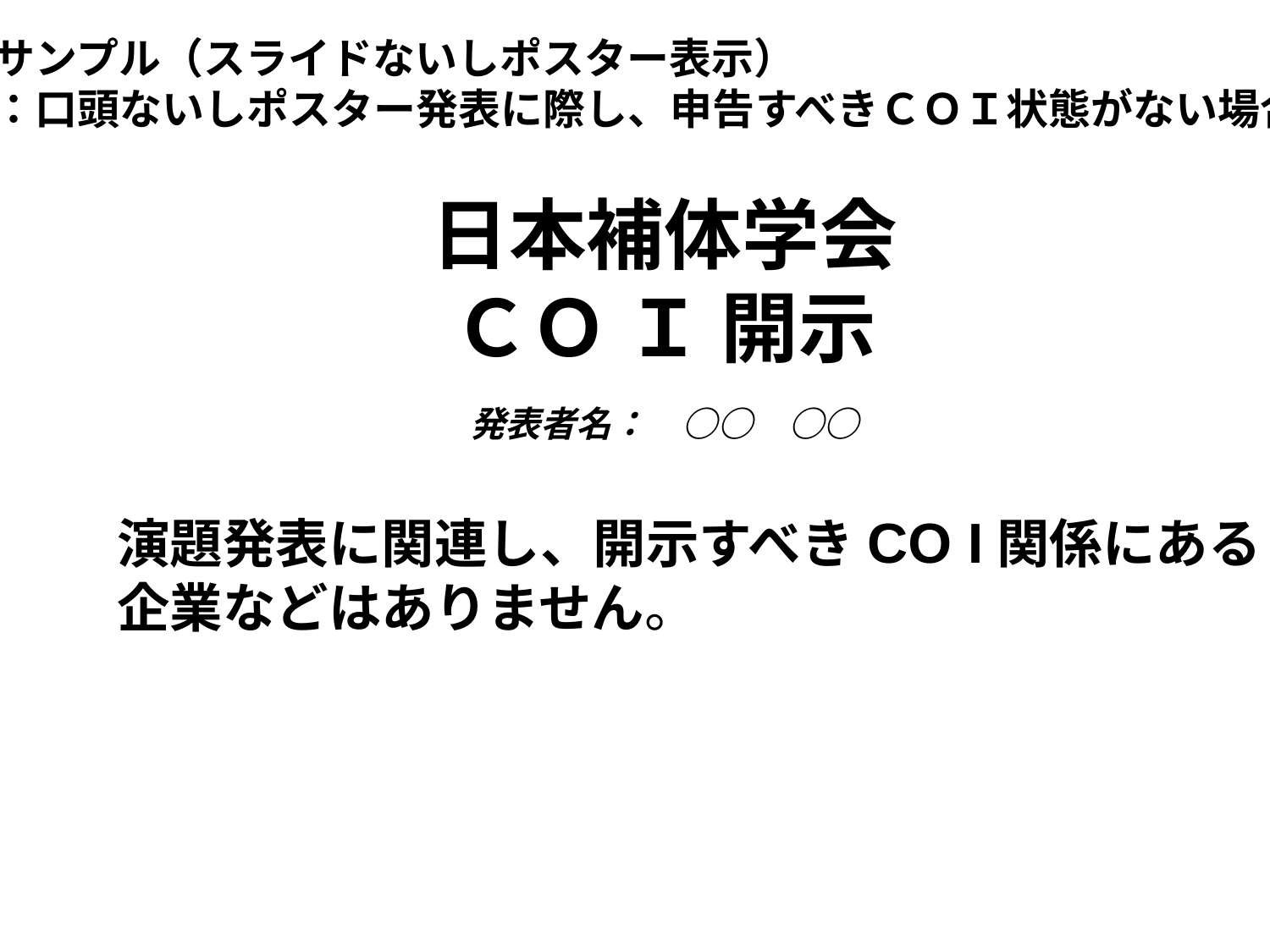

サンプル（スライドないしポスター表示）
：口頭ないしポスター発表に際し、申告すべきＣＯＩ状態がない場合
# 日本補体学会 ＣＯ Ｉ 開示 　 発表者名：　○○　○○
演題発表に関連し、開示すべきCO I関係にある
企業などはありません。